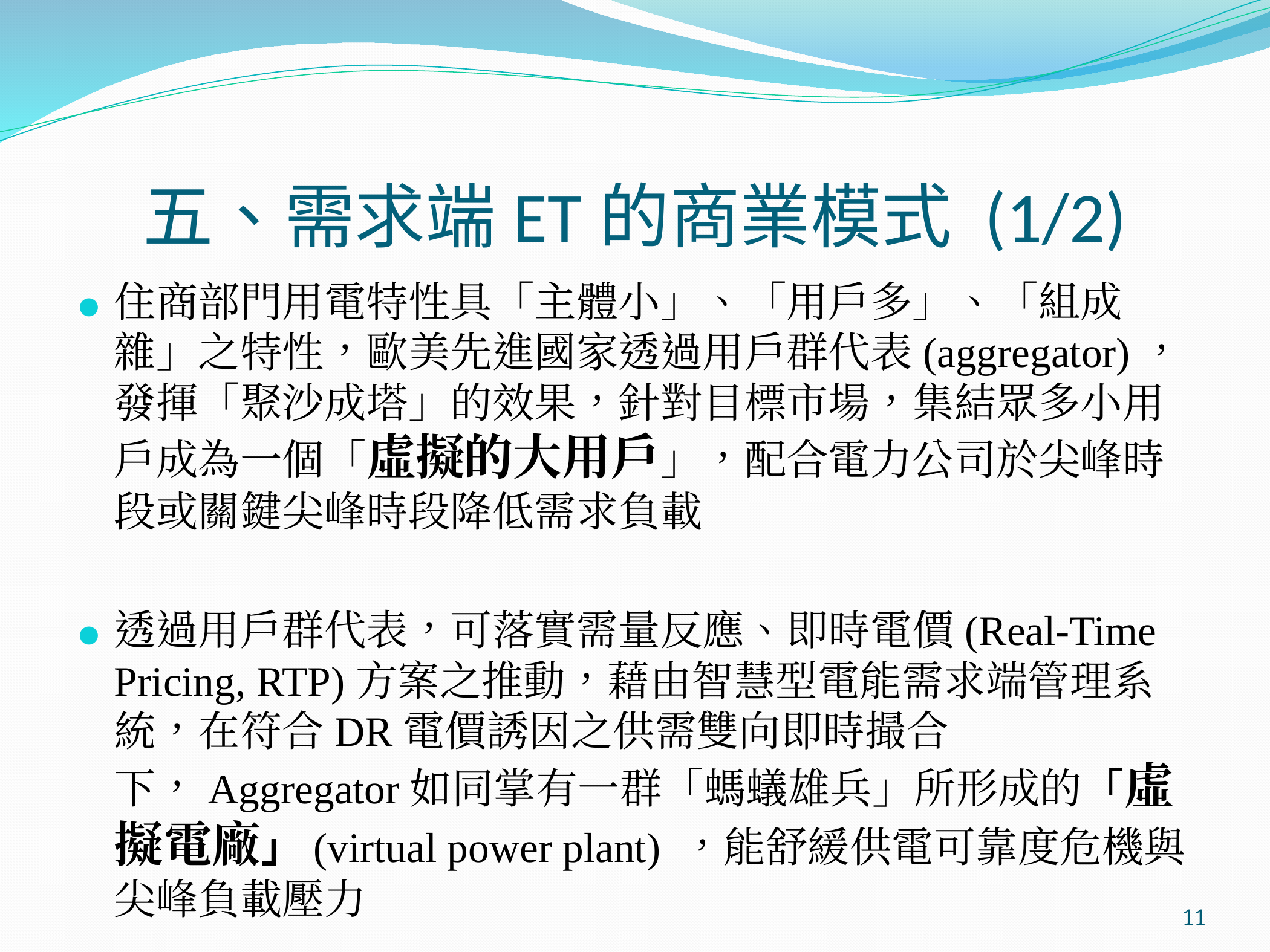

# 五、需求端ET的商業模式 (1/2)
住商部門用電特性具「主體小」、「用戶多」、「組成雜」之特性，歐美先進國家透過用戶群代表(aggregator)，發揮「聚沙成塔」的效果，針對目標市場，集結眾多小用戶成為一個「虛擬的大用戶」，配合電力公司於尖峰時段或關鍵尖峰時段降低需求負載

透過用戶群代表，可落實需量反應、即時電價(Real-Time Pricing, RTP)方案之推動，藉由智慧型電能需求端管理系統，在符合DR電價誘因之供需雙向即時撮合下，Aggregator如同掌有一群「螞蟻雄兵」所形成的「虛擬電廠」(virtual power plant) ，能舒緩供電可靠度危機與尖峰負載壓力
11